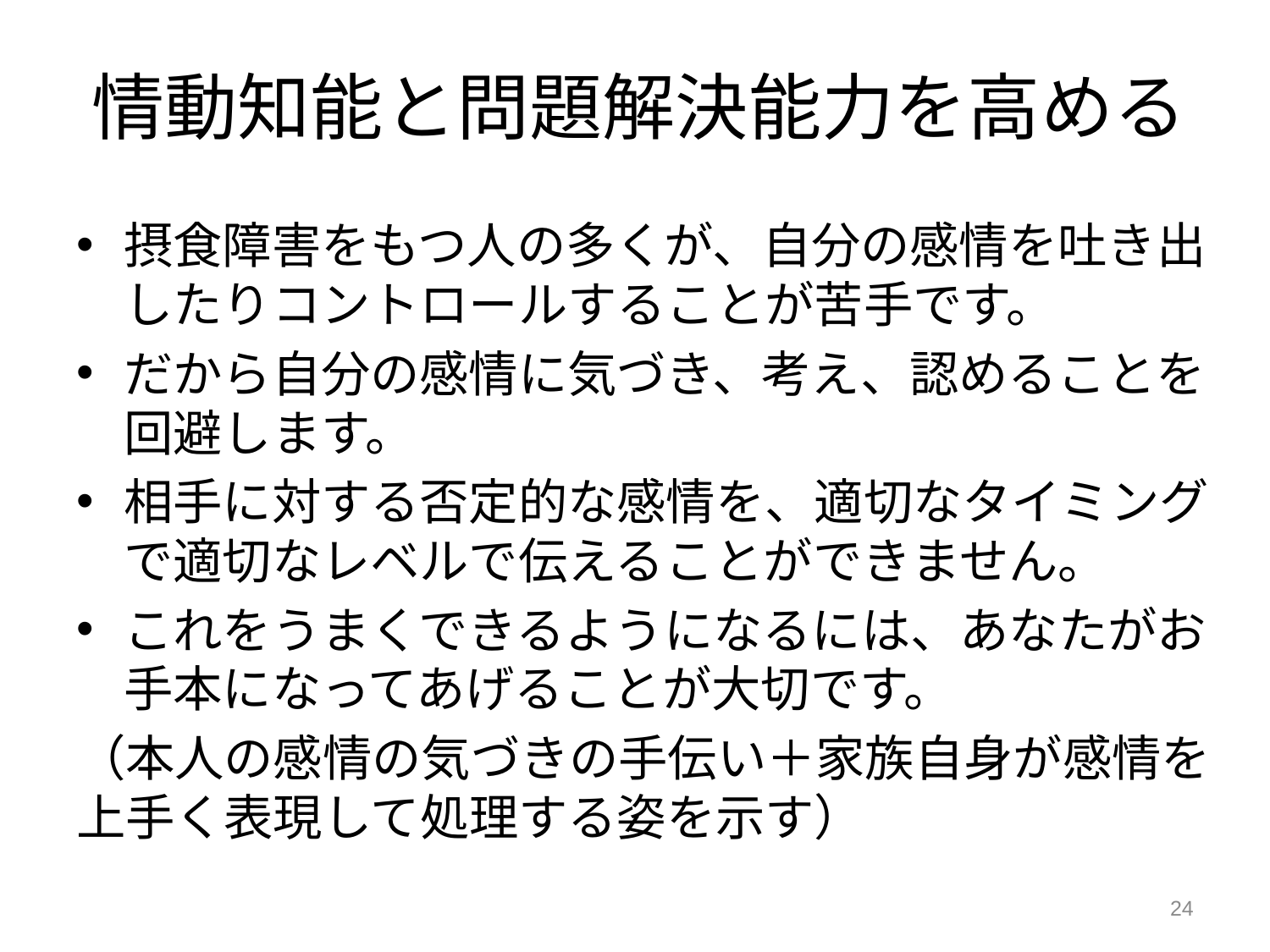

# 情動知能と問題解決能力を高める
摂食障害をもつ人の多くが、自分の感情を吐き出したりコントロールすることが苦手です。
だから自分の感情に気づき、考え、認めることを回避します。
相手に対する否定的な感情を、適切なタイミングで適切なレベルで伝えることができません。
これをうまくできるようになるには、あなたがお手本になってあげることが大切です。
（本人の感情の気づきの手伝い＋家族自身が感情を上手く表現して処理する姿を示す）

24